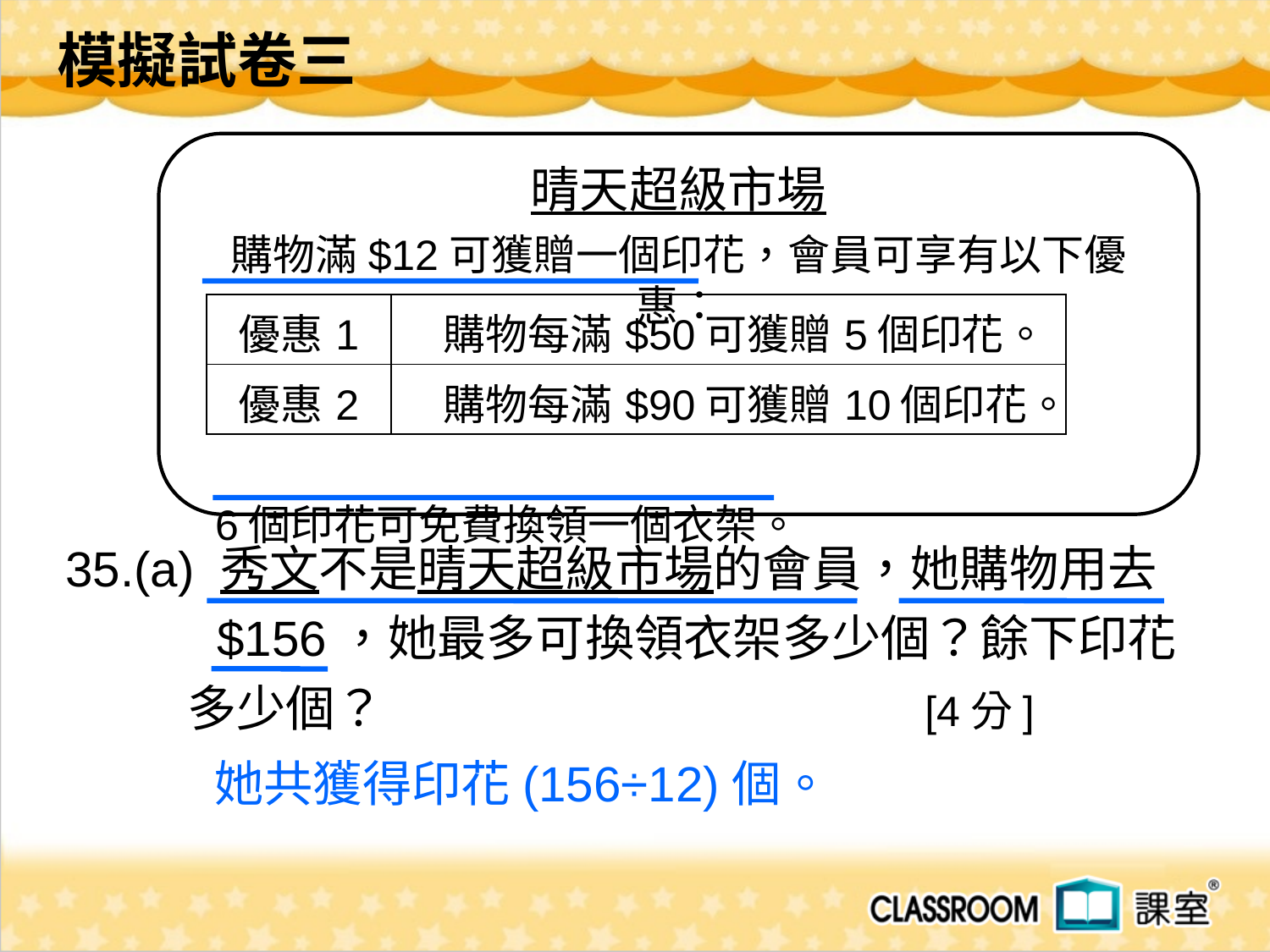

模擬試卷三
晴天超級市場
購物滿$12可獲贈一個印花，會員可享有以下優惠：

 6個印花可免費換領一個衣架。

| 優惠1 | 購物每滿$50可獲贈5個印花。 |
| --- | --- |
| 優惠2 | 購物每滿$90可獲贈10個印花。 |

35.(a) 秀文不是晴天超級市場的會員，她購物用去
           $156，她最多可換領衣架多少個？餘下印花
          多少個？                                                [4分]

她共獲得印花(156÷12)個。